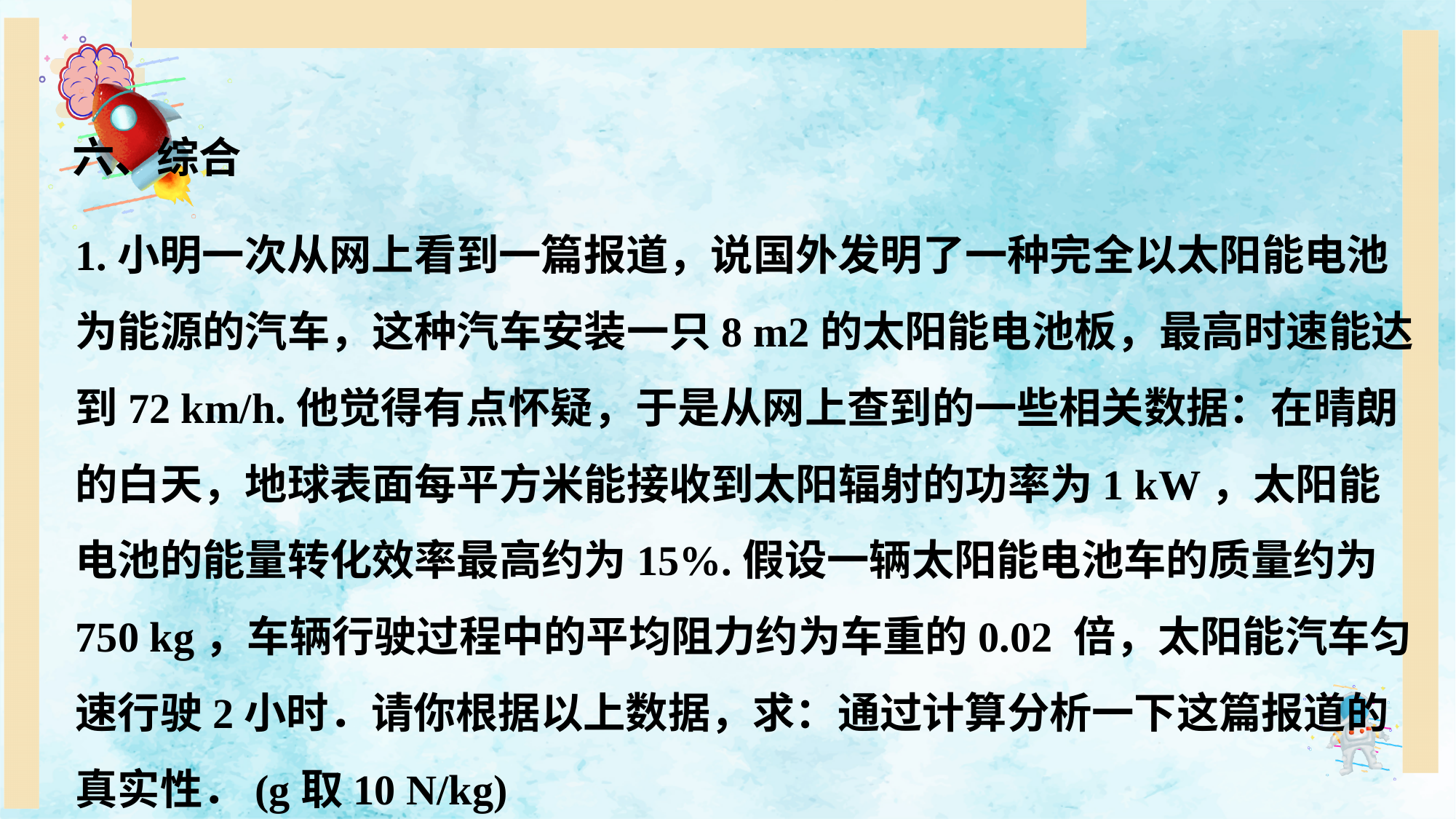

六、综合
1.小明一次从网上看到一篇报道，说国外发明了一种完全以太阳能电池为能源的汽车，这种汽车安装一只8 m2的太阳能电池板，最高时速能达到72 km/h.他觉得有点怀疑，于是从网上查到的一些相关数据：在晴朗的白天，地球表面每平方米能接收到太阳辐射的功率为1 kW，太阳能电池的能量转化效率最高约为15%.假设一辆太阳能电池车的质量约为750 kg，车辆行驶过程中的平均阻力约为车重的0.02 倍，太阳能汽车匀速行驶2小时．请你根据以上数据，求：通过计算分析一下这篇报道的真实性．(g取10 N/kg)